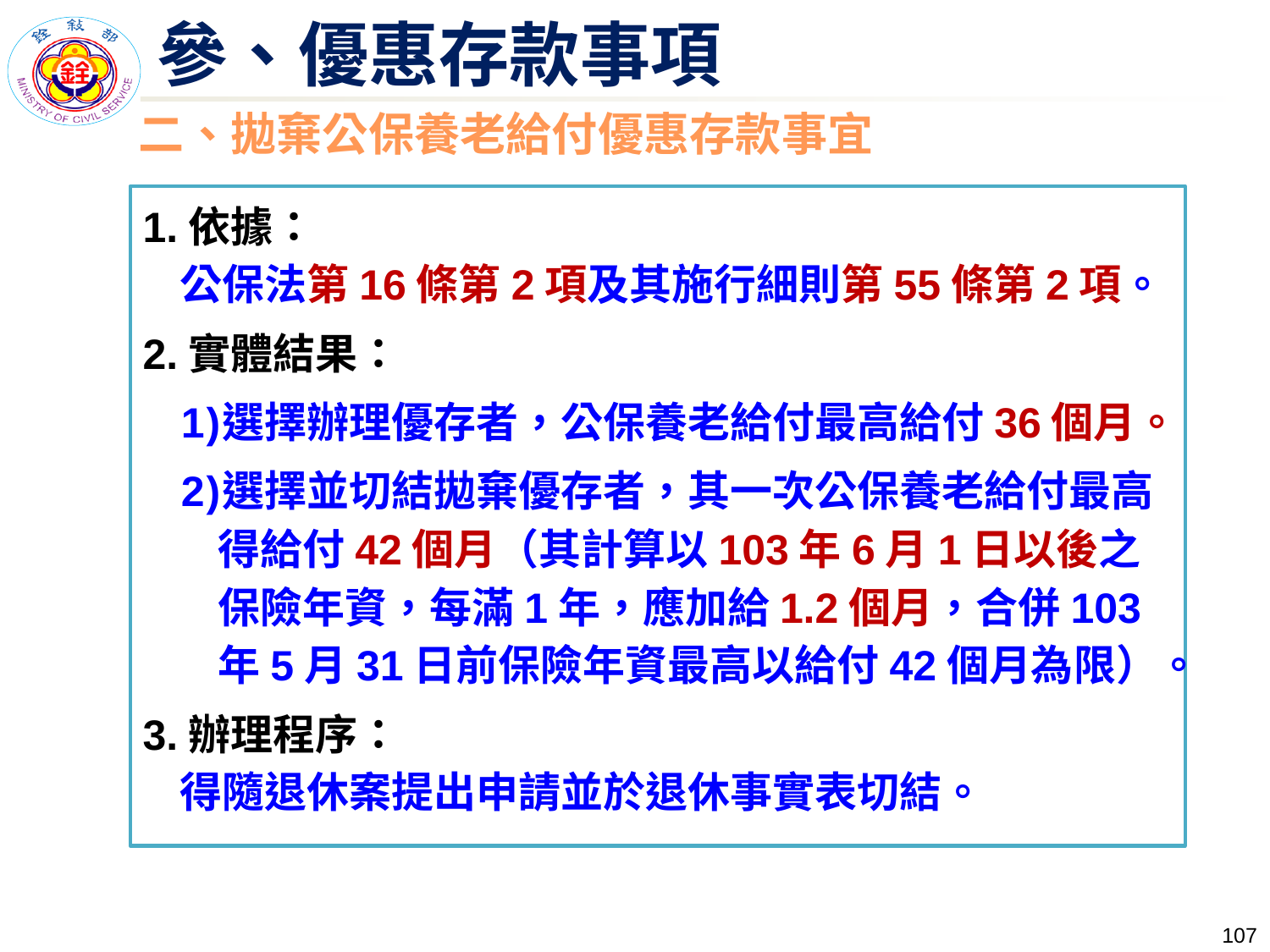

參、優惠存款事項
二、拋棄公保養老給付優惠存款事宜
1.依據：
公保法第16條第2項及其施行細則第55條第2項。
2.實體結果：
選擇辦理優存者，公保養老給付最高給付36個月。
選擇並切結拋棄優存者，其一次公保養老給付最高得給付42個月（其計算以103年6月1日以後之保險年資，每滿1年，應加給1.2個月，合併103年5月31日前保險年資最高以給付42個月為限）。
3.辦理程序：
得隨退休案提出申請並於退休事實表切結。
107